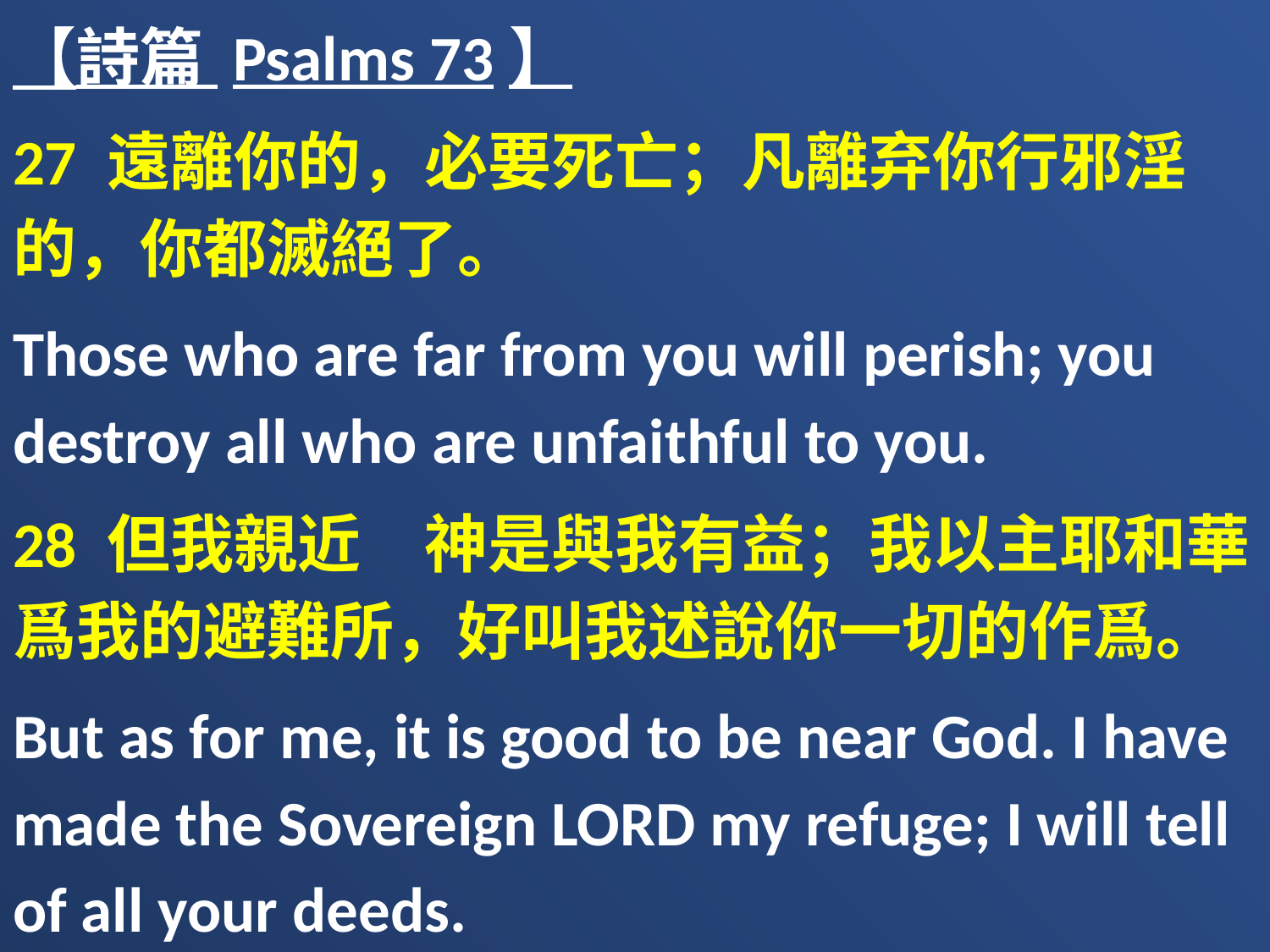

【詩篇 Psalms 73】
27 遠離你的，必要死亡；凡離弃你行邪淫的，你都滅絕了。
Those who are far from you will perish; you destroy all who are unfaithful to you.
28 但我親近　神是與我有益；我以主耶和華爲我的避難所，好叫我述說你一切的作爲。
But as for me, it is good to be near God. I have made the Sovereign LORD my refuge; I will tell of all your deeds.